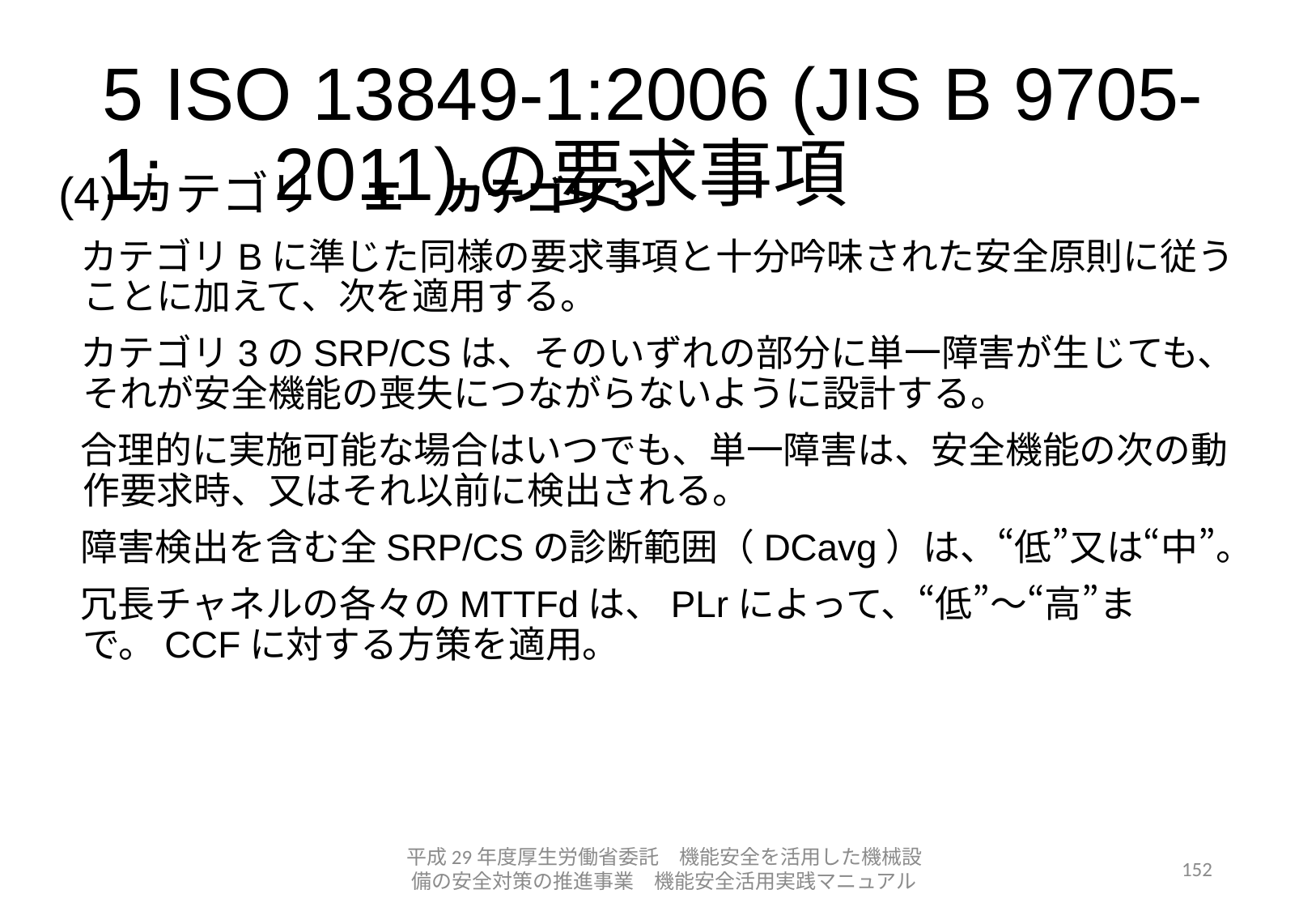

# 5 ISO 13849-1:2006 (JIS B 9705-1:　2011)の要求事項
(4)カテゴリ　エ　カテゴリ３
カテゴリBに準じた同様の要求事項と十分吟味された安全原則に従うことに加えて、次を適用する。
カテゴリ3のSRP/CSは、そのいずれの部分に単一障害が生じても、それが安全機能の喪失につながらないように設計する。
合理的に実施可能な場合はいつでも、単一障害は、安全機能の次の動作要求時、又はそれ以前に検出される。
障害検出を含む全SRP/CSの診断範囲（DCavg）は、“低”又は“中”。
冗長チャネルの各々のMTTFdは、PLrによって、“低”～“高”まで。CCFに対する方策を適用。
平成29年度厚生労働省委託　機能安全を活用した機械設備の安全対策の推進事業　機能安全活用実践マニュアル
152